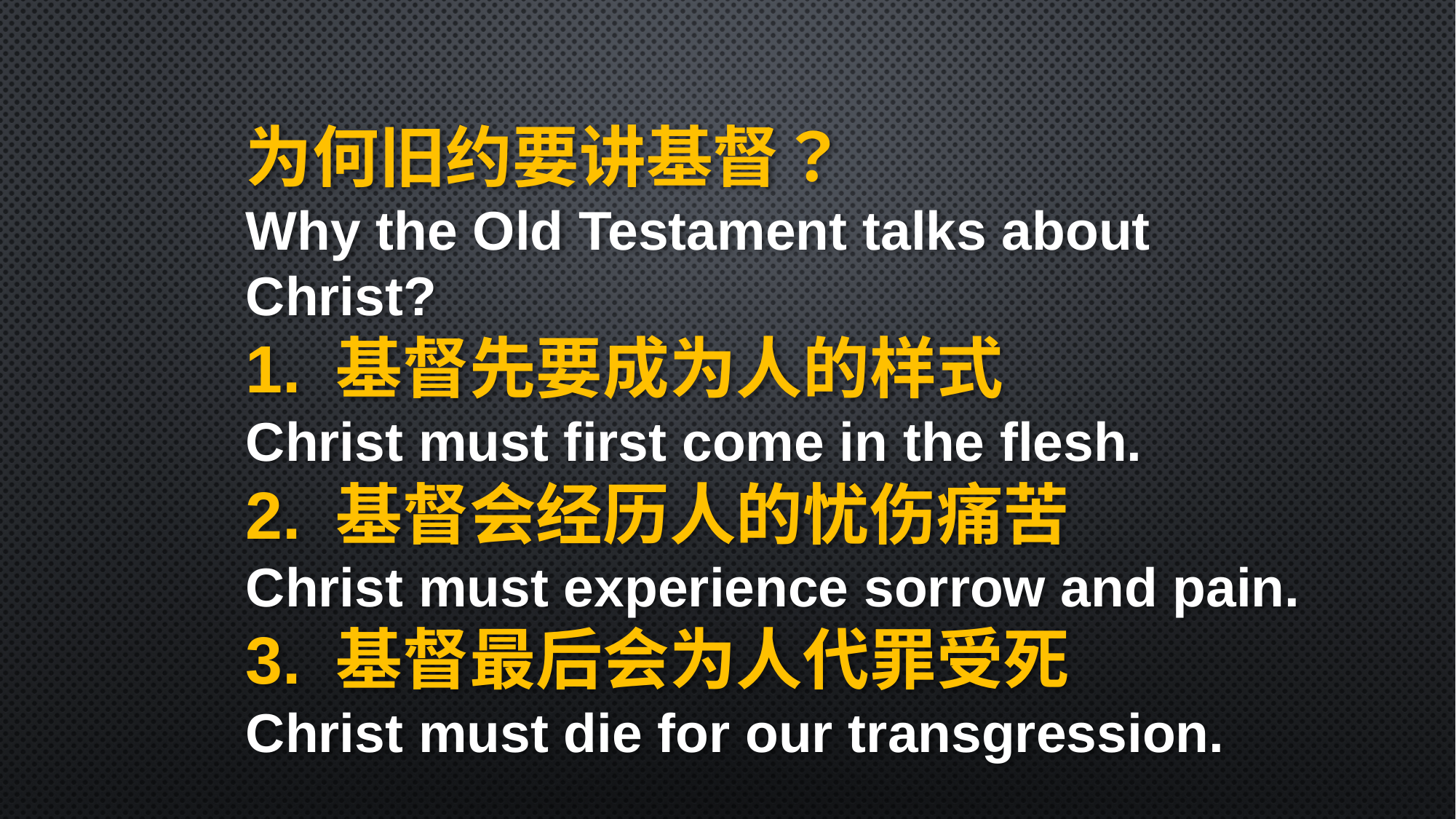

为何旧约要讲基督？
Why the Old Testament talks about Christ?
1. 基督先要成为人的样式
Christ must first come in the flesh.
2. 基督会经历人的忧伤痛苦
Christ must experience sorrow and pain.
3. 基督最后会为人代罪受死
Christ must die for our transgression.